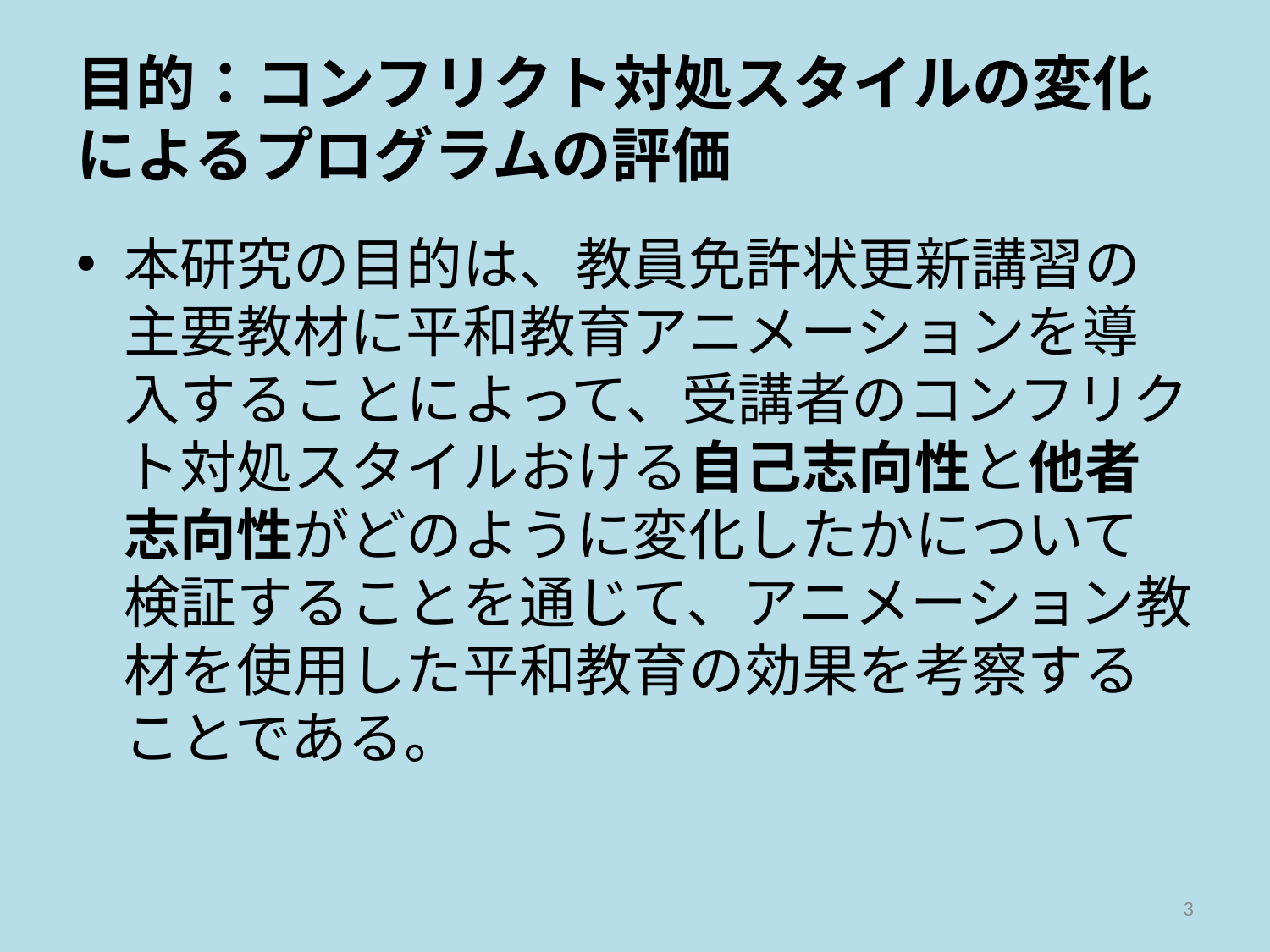

# 目的：コンフリクト対処スタイルの変化によるプログラムの評価
本研究の目的は、教員免許状更新講習の主要教材に平和教育アニメーションを導入することによって、受講者のコンフリクト対処スタイルおける自己志向性と他者志向性がどのように変化したかについて検証することを通じて、アニメーション教材を使用した平和教育の効果を考察することである。
3